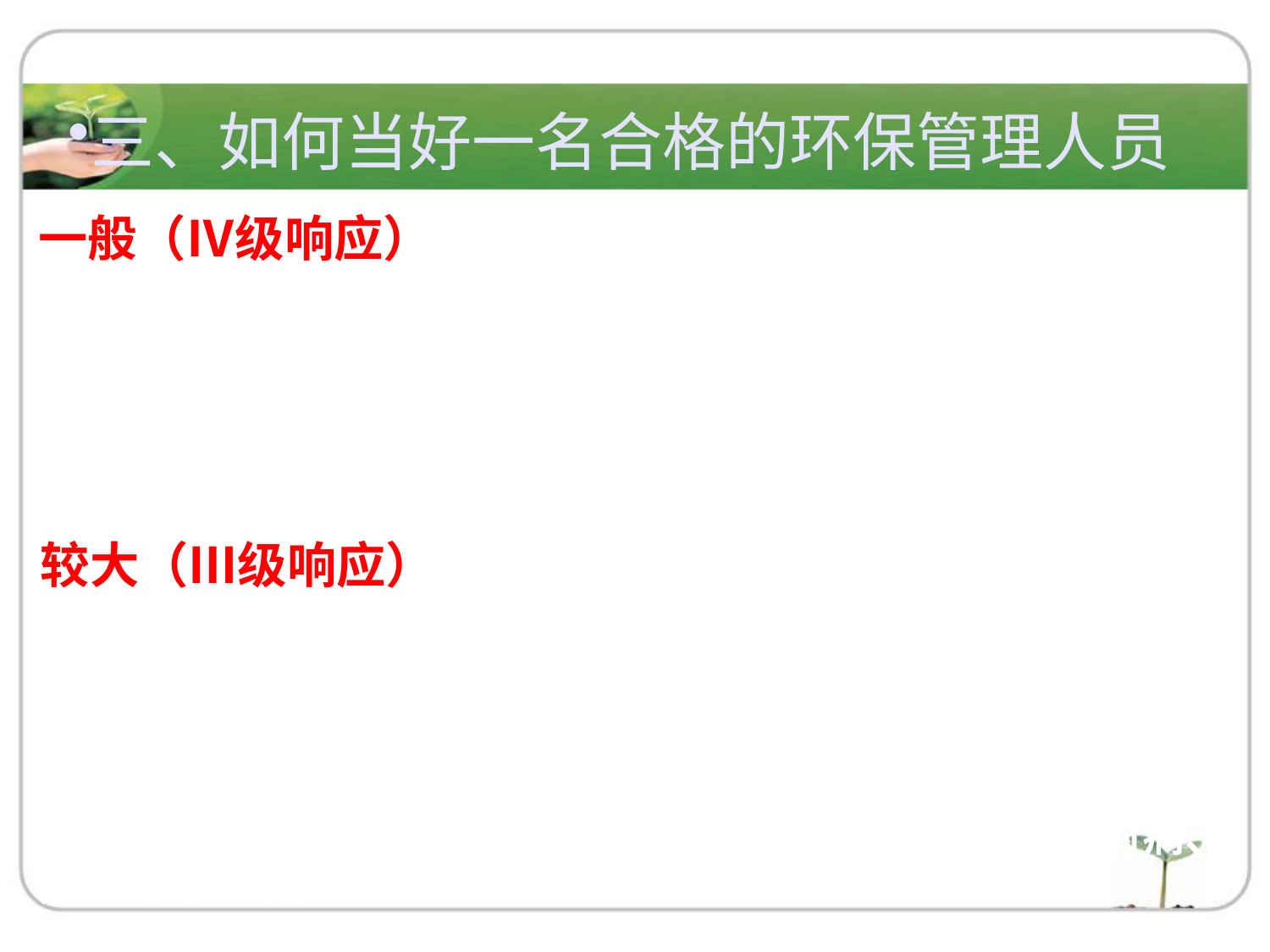

三、如何当好一名合格的环保管理人员
一般（Ⅳ级响应）
      凡符合下列情形之一的，为一般环境事件： （一）发生3人以下死亡；  （二）因环境污染造成跨县级行政区域纠纷，引起一般群体性影响的；  （三）Ⅳ、Ⅴ类放射源丢失、被盗或失控，或者放射性同位素和射线装置失控导致人员受到超过年剂量限值的照射。
较大（Ⅲ级响应）
      凡符合下列情形之一的，为较大环境事件：  （一）发生3人以上、10人以下死亡，或中毒（重伤）50人以下；  （二）因环境污染造成跨地级行政区域纠纷，使当地经济、社会活动受到影响的；  （三）Ⅲ类放射源丢失、被盗或失控，或者放射性同位素和射线装置失控导致9人以下（含9人）急性重度放射病、局部器官残疾。